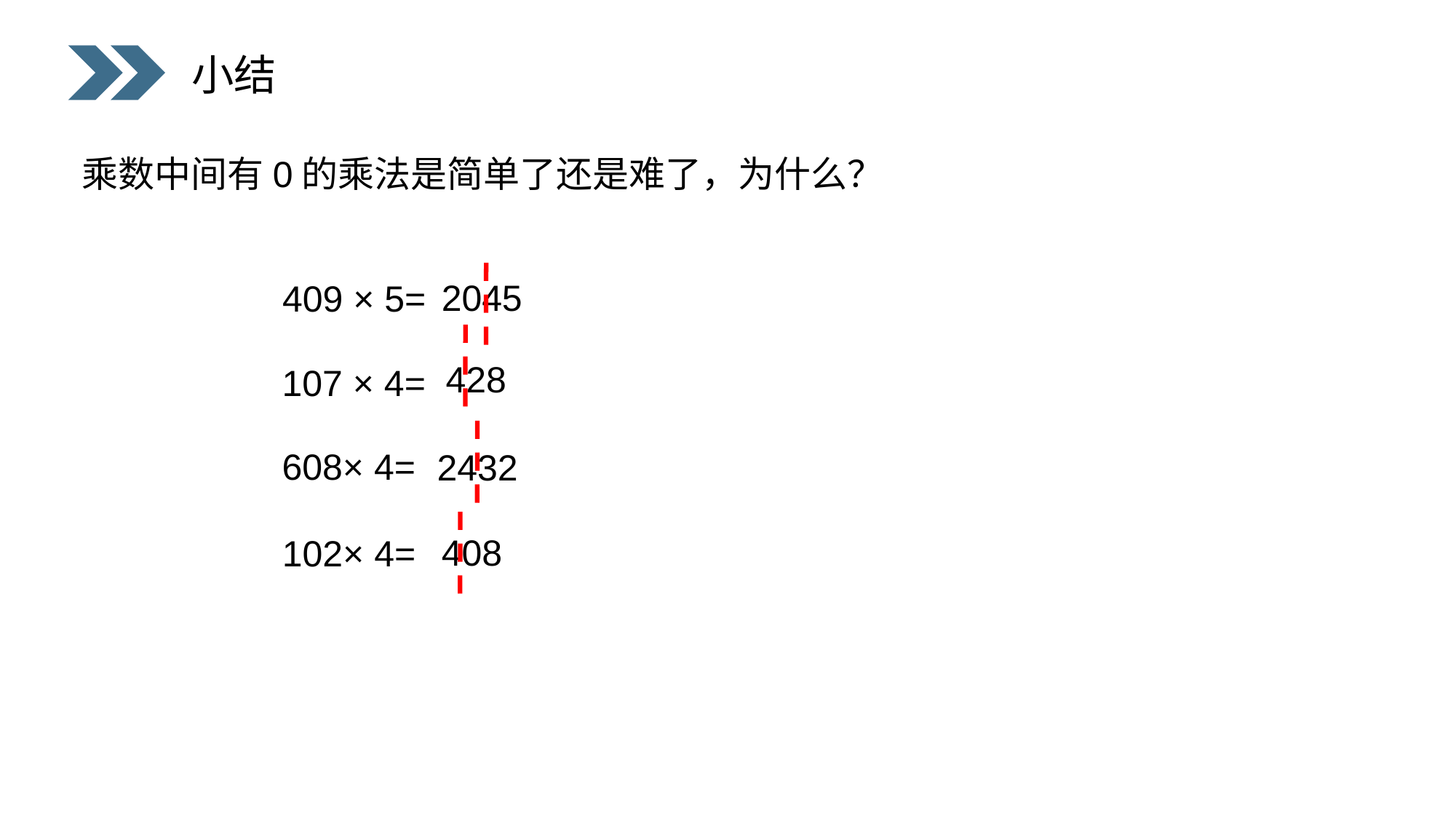

小结
乘数中间有0的乘法是简单了还是难了，为什么？
2045
409 × 5=
428
107 × 4=
608× 4=
2432
408
102× 4=